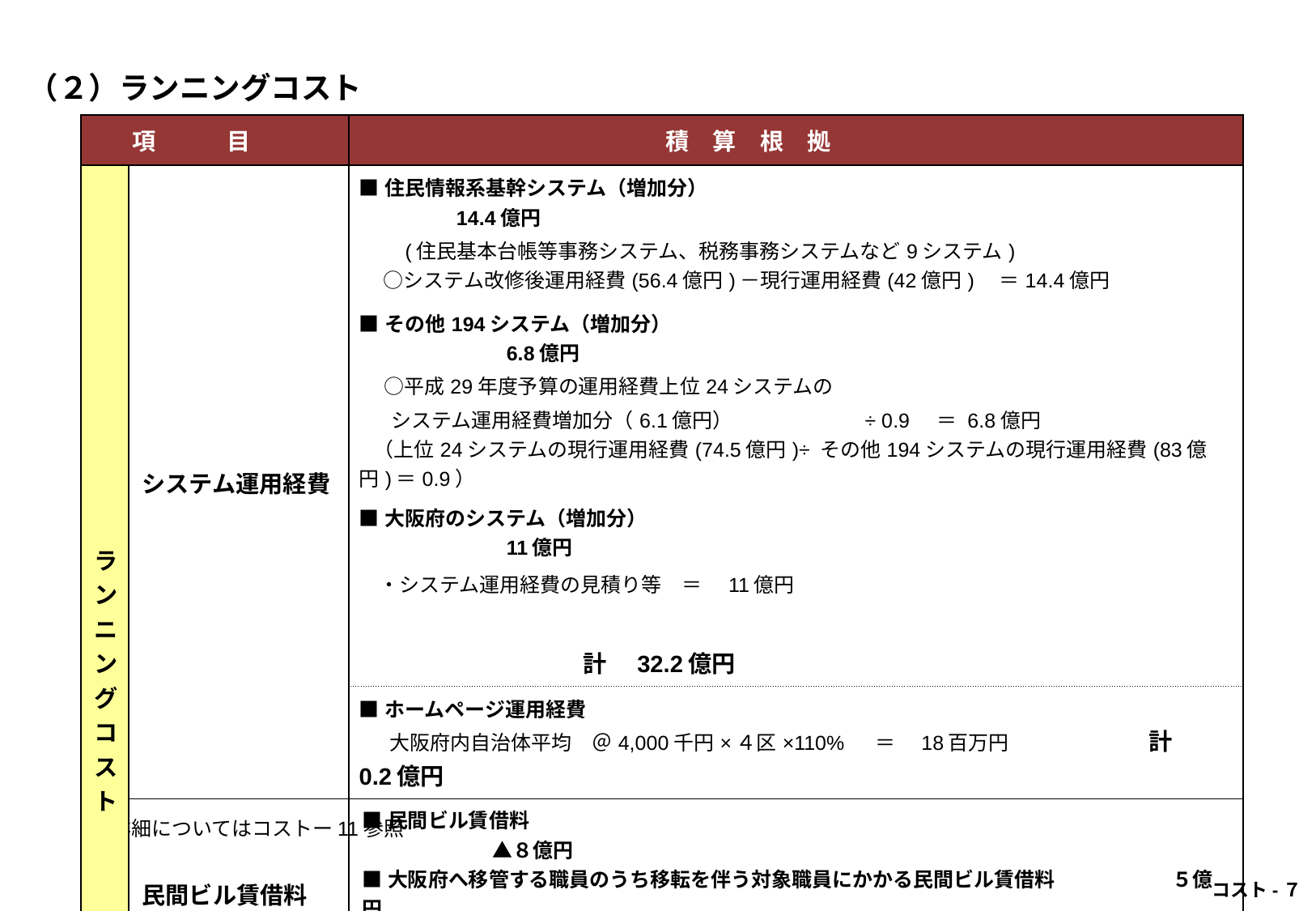

（２）ランニングコスト
| 項　　　目 |  | 積　算　根　拠 |
| --- | --- | --- |
| ランニングコスト | システム運用経費 | ■住民情報系基幹システム（増加分）　　　　　　　　　　　　　　　　　　　　　　　　　　　　　 14.4億円 　　(住民基本台帳等事務システム、税務事務システムなど9システム) 　 ○システム改修後運用経費(56.4億円)－現行運用経費(42億円)　＝14.4億円 ■その他194システム（増加分） 　　　　　 　　　　　　　　　　　　　　　　　　　　　　　　　　　　　6.8億円　 　 ○平成29年度予算の運用経費上位24システムの システム運用経費増加分（6.1億円）　　　　　　 ÷ 0.9 ＝ 6.8億円 （上位24システムの現行運用経費(74.5億円)÷ その他194システムの現行運用経費(83億円)＝0.9） ■大阪府のシステム（増加分） 　　　　　　　　　　　　　　　　　　　　　　　　　　　　　　　　　　11億円 　・システム運用経費の見積り等　＝　11億円　　　　　　　　　　　　　 　　 　　　　　　　　　　　　　　　　　　　　　　　　　　　　　　　　　　　　　　　　　 　　 　　計　32.2億円 |
|  |  | ■ホームページ運用経費 　大阪府内自治体平均　＠4,000千円×４区×110% 　＝　18百万円　 　 　　 　　計 　0.2億円 |
|  | 民間ビル賃借料 （※） | ■民間ビル賃借料　　　　　　　　　　　　　　　　　　　　　　　　　　　　　　　　　　　　　　　 　▲８億円 ■大阪府へ移管する職員のうち移転を伴う対象職員にかかる民間ビル賃借料　　　　 　 ５億円 　　　　　　　　　　　　　　　　　　　　　　　　　　　　　　　　　　　　　　　　　　　 　　計　▲３億円 |
|  | 各特別区に新たに 必要となる経費 | ■各特別区に新たに必要となる経費（増加分）　　　　　　　　　　　　　　　　　　 　　 　　計　0.5億円 　・各種行政委員会委員報酬費　＝　0.5億円 　 　◇委員数・月額報酬を近隣中核市６市平均で試算（平成29年度）　　　　　　　　　　 　　　　・対象行政委員会：教育委員会、監査委員、選挙管理委員会、公平委員会、農業委員会 |
※詳細についてはコストー11参照
コスト-７